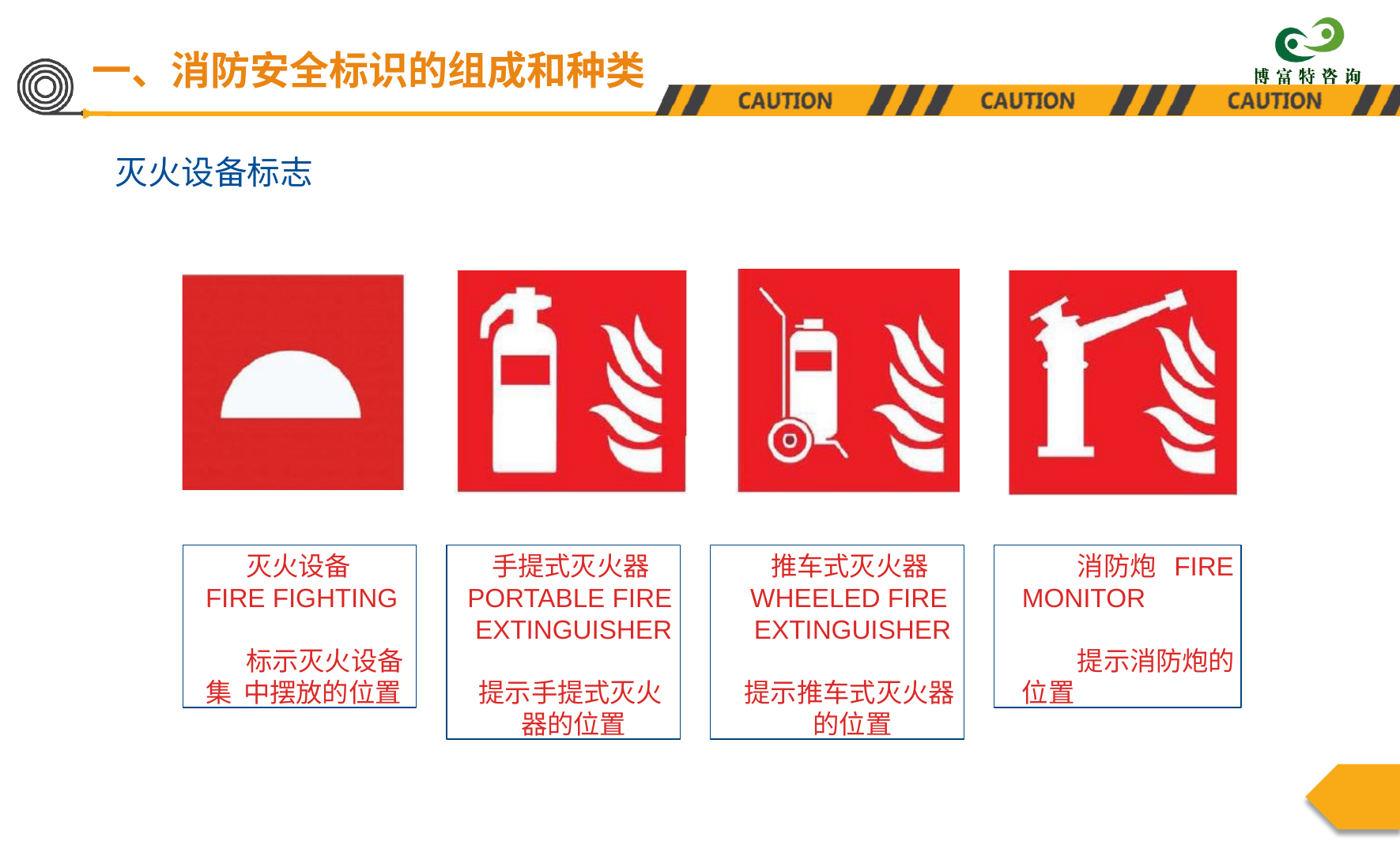

一、消防安全标识的组成和种类
灭火设备标志

灭火设备  FIRE FIGHTING

标示灭火设备集  中摆放的位置
手提式灭火器  PORTABLE FIRE  EXTINGUISHER

提示手提式灭火  器的位置
推车式灭火器  WHEELED FIRE  EXTINGUISHER

提示推车式灭火器  的位置
消防炮  FIRE MONITOR

提示消防炮的位置
11